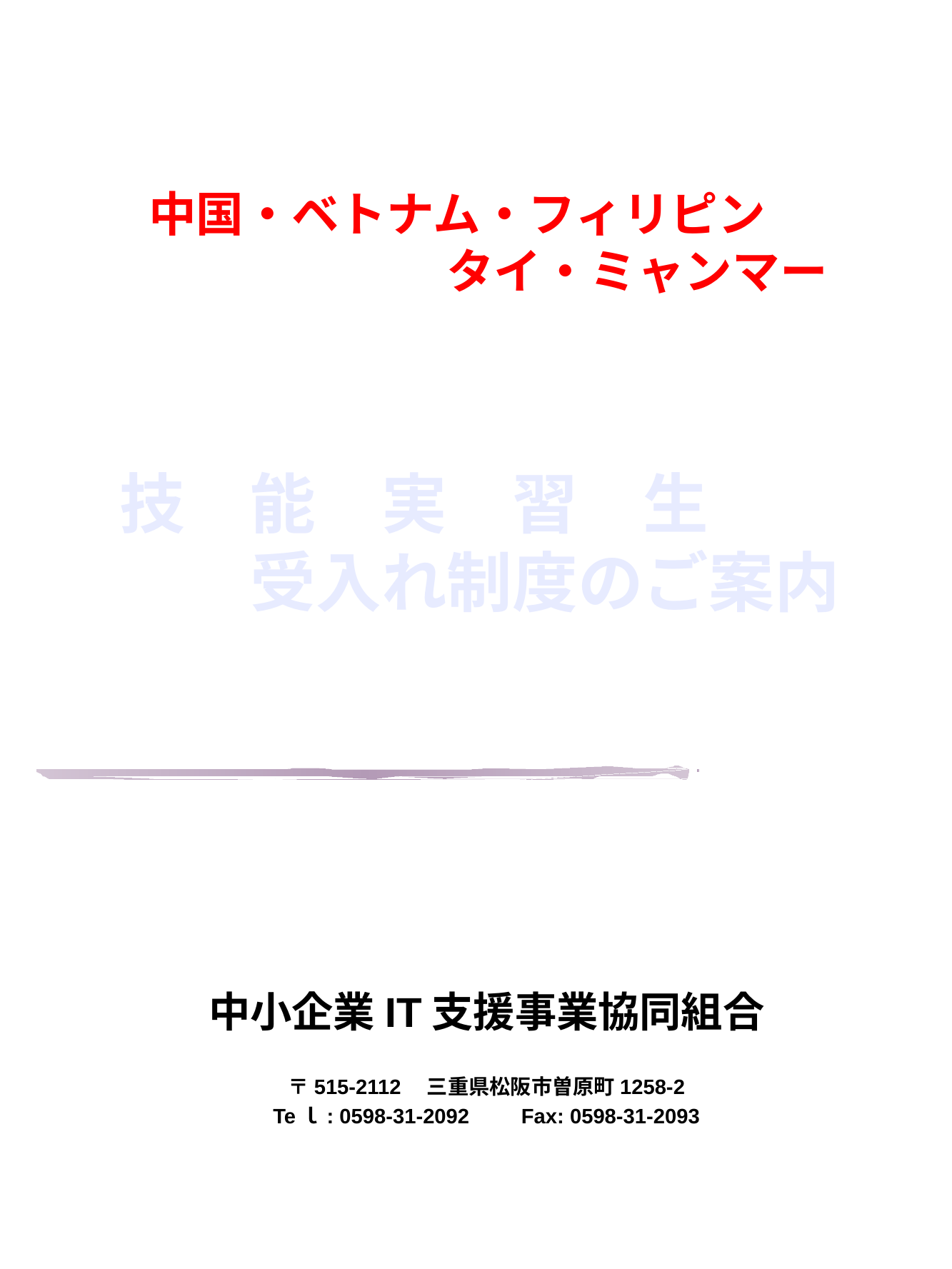

中国・ベトナム・フィリピン
タイ・ミャンマー
# 技　能　実　習　生　　　　受入れ制度のご案内
中小企業IT支援事業協同組合

〒515-2112　三重県松阪市曽原町1258-2
Teｌ: 0598-31-2092　　Fax: 0598-31-2093